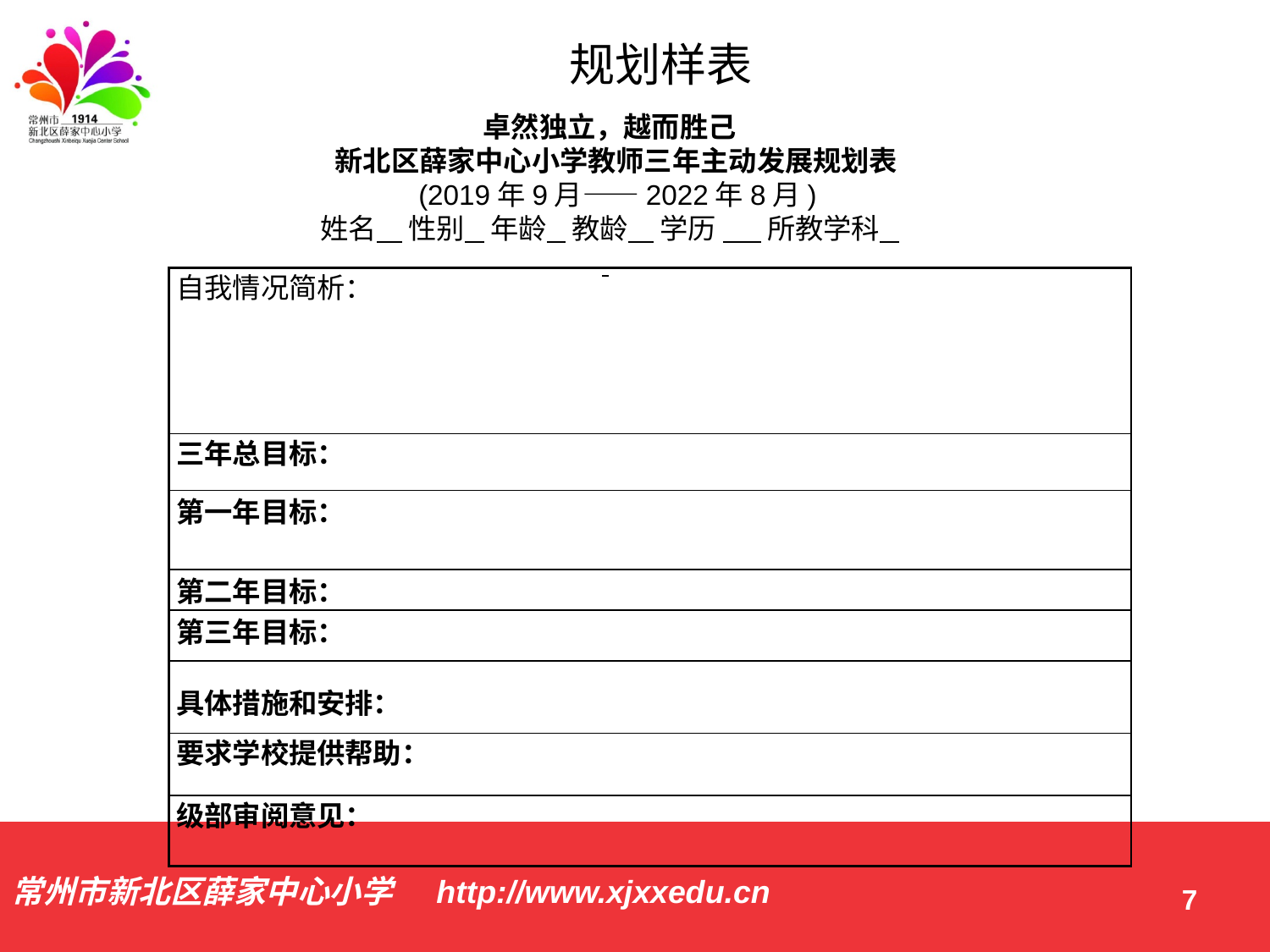

规划样表
卓然独立，越而胜己
 新北区薛家中心小学教师三年主动发展规划表
  (2019年9月——2022年8月)
姓名     性别    年龄    教龄     学历        所教学科
| 自我情况简析： |
| --- |
| 三年总目标： |
| 第一年目标： |
| 第二年目标： |
| 第三年目标： |
| 具体措施和安排： |
| 要求学校提供帮助： |
| 级部审阅意见： |

7